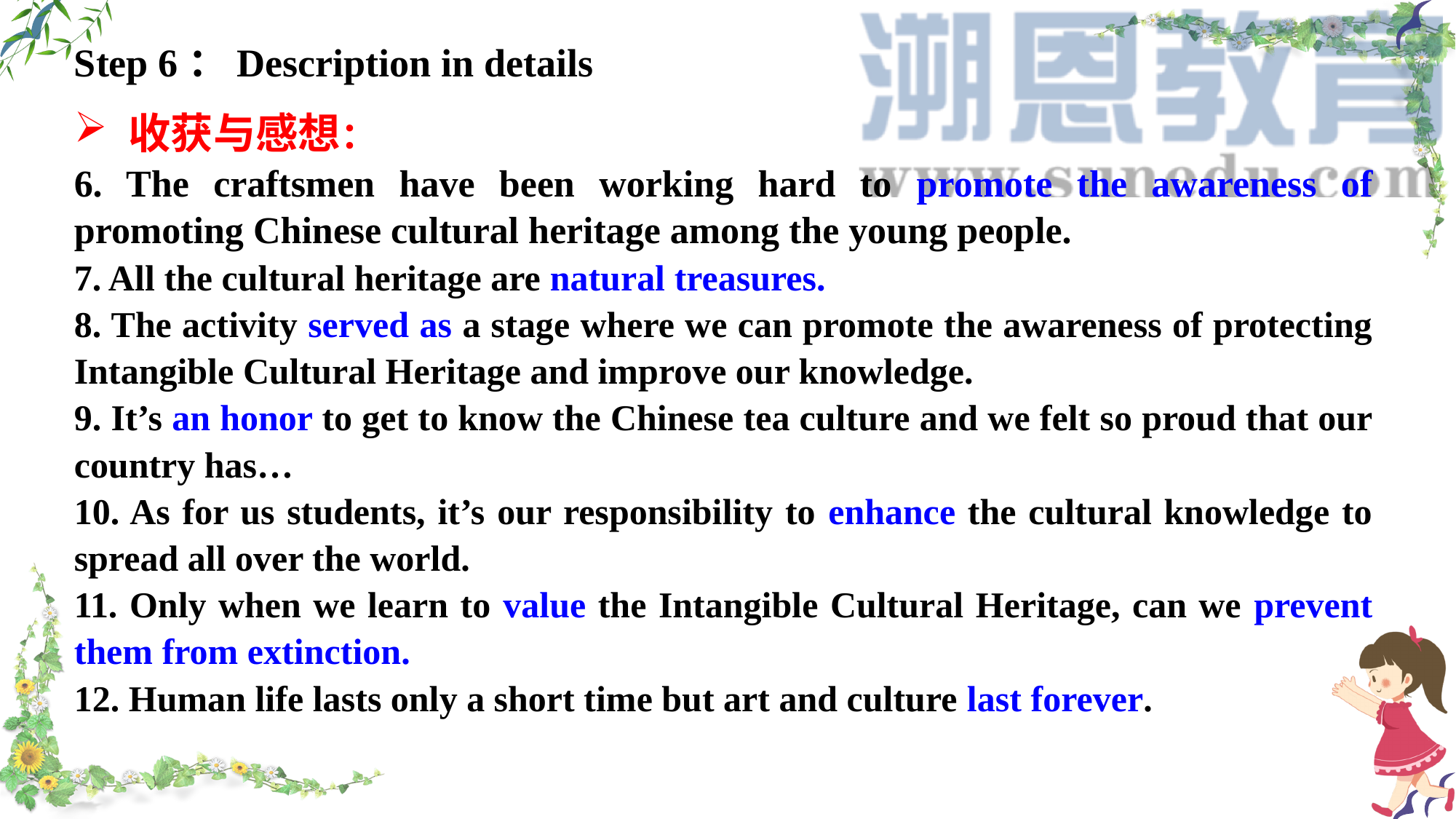

Step 6：Description in details
收获与感想：
6. The craftsmen have been working hard to promote the awareness of promoting Chinese cultural heritage among the young people.
7. All the cultural heritage are natural treasures.
8. The activity served as a stage where we can promote the awareness of protecting Intangible Cultural Heritage and improve our knowledge.
9. It’s an honor to get to know the Chinese tea culture and we felt so proud that our country has…
10. As for us students, it’s our responsibility to enhance the cultural knowledge to spread all over the world.
11. Only when we learn to value the Intangible Cultural Heritage, can we prevent them from extinction.
12. Human life lasts only a short time but art and culture last forever.